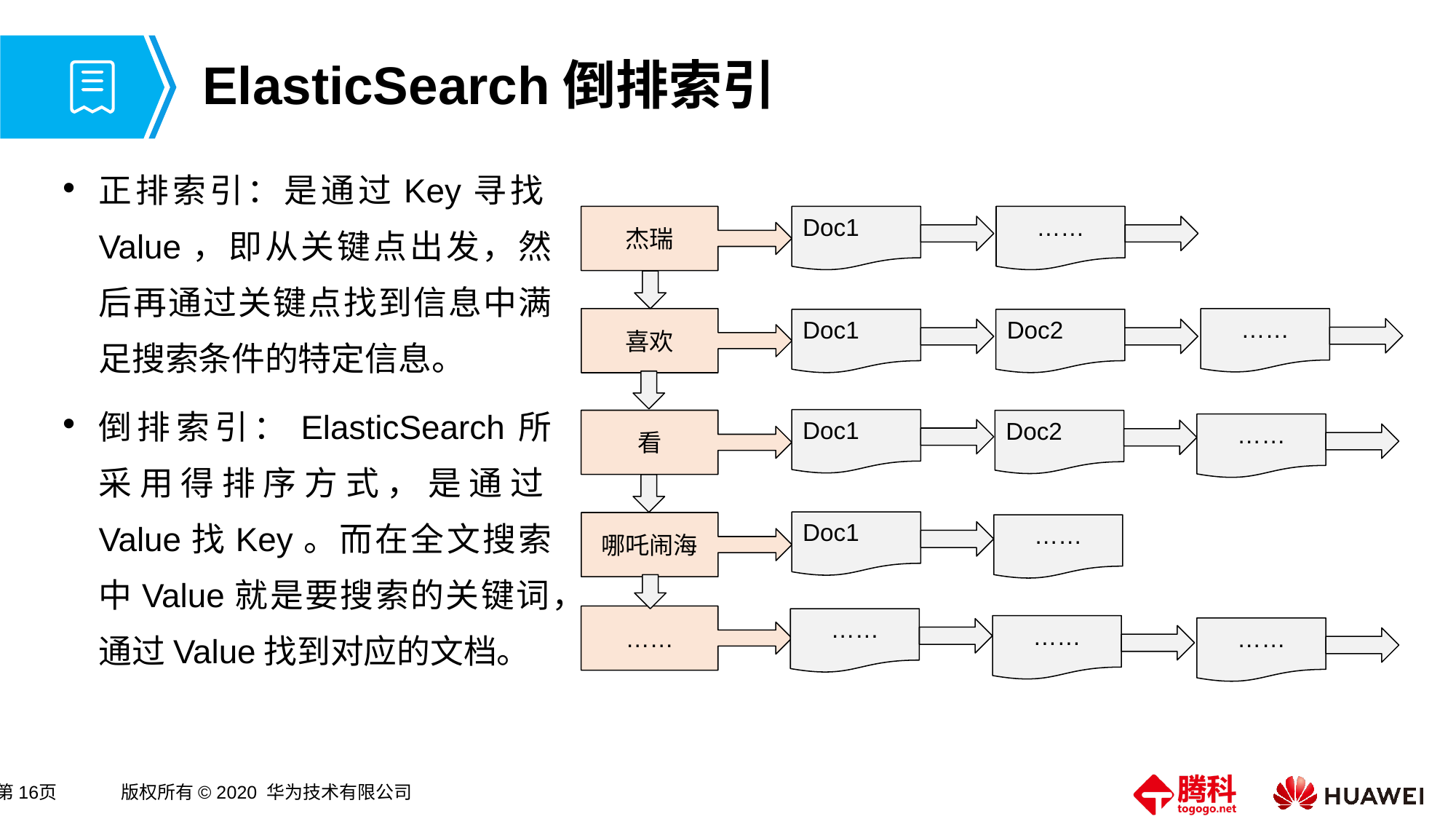

# ElasticSearch倒排索引
正排索引：是通过Key寻找Value，即从关键点出发，然后再通过关键点找到信息中满足搜索条件的特定信息。
倒排索引：ElasticSearch所采用得排序方式，是通过Value找Key。而在全文搜索中Value就是要搜索的关键词，通过Value找到对应的文档。

杰瑞
Doc1

……

喜欢
……

Doc1

Doc2

Doc1

看
Doc2

……

Doc1

哪吒闹海
……

……
……

……

……